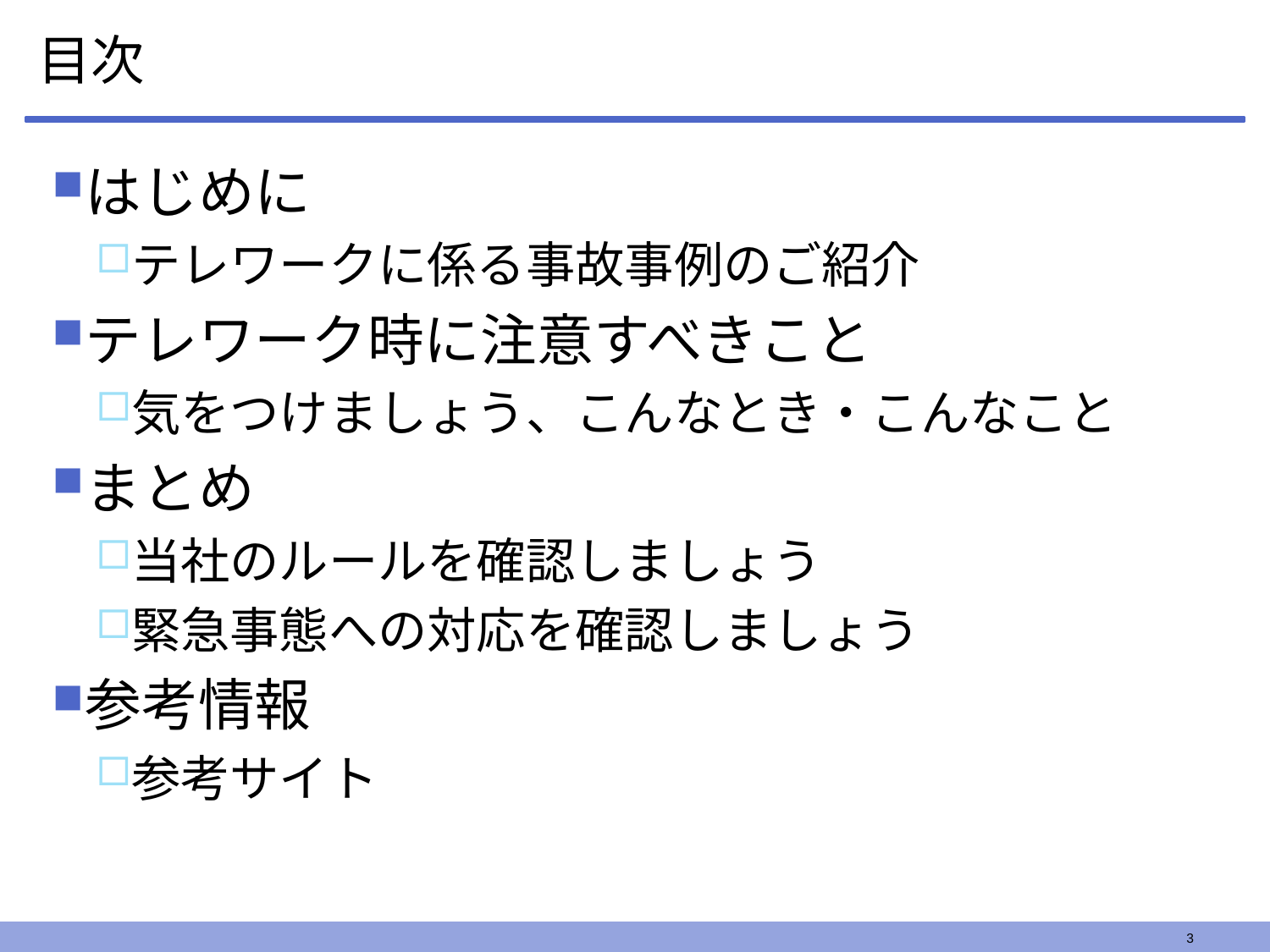

# 目次
はじめに
テレワークに係る事故事例のご紹介
テレワーク時に注意すべきこと
気をつけましょう、こんなとき・こんなこと
まとめ
当社のルールを確認しましょう
緊急事態への対応を確認しましょう
参考情報
参考サイト

3